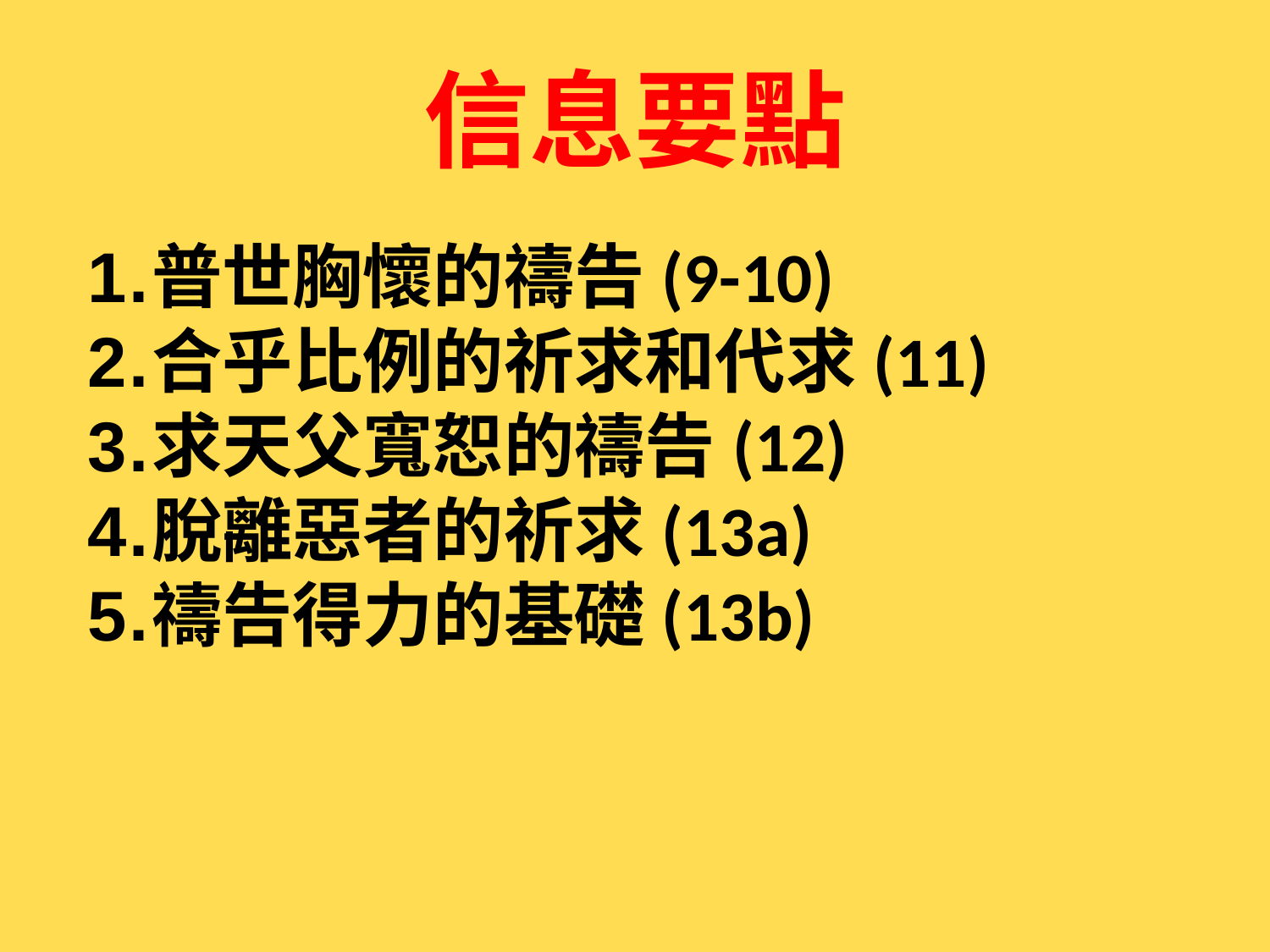

# 信息要點
普世胸懷的禱告(9-10)
合乎比例的祈求和代求(11)
求天父寬恕的禱告(12)
脫離惡者的祈求(13a)
禱告得力的基礎(13b)